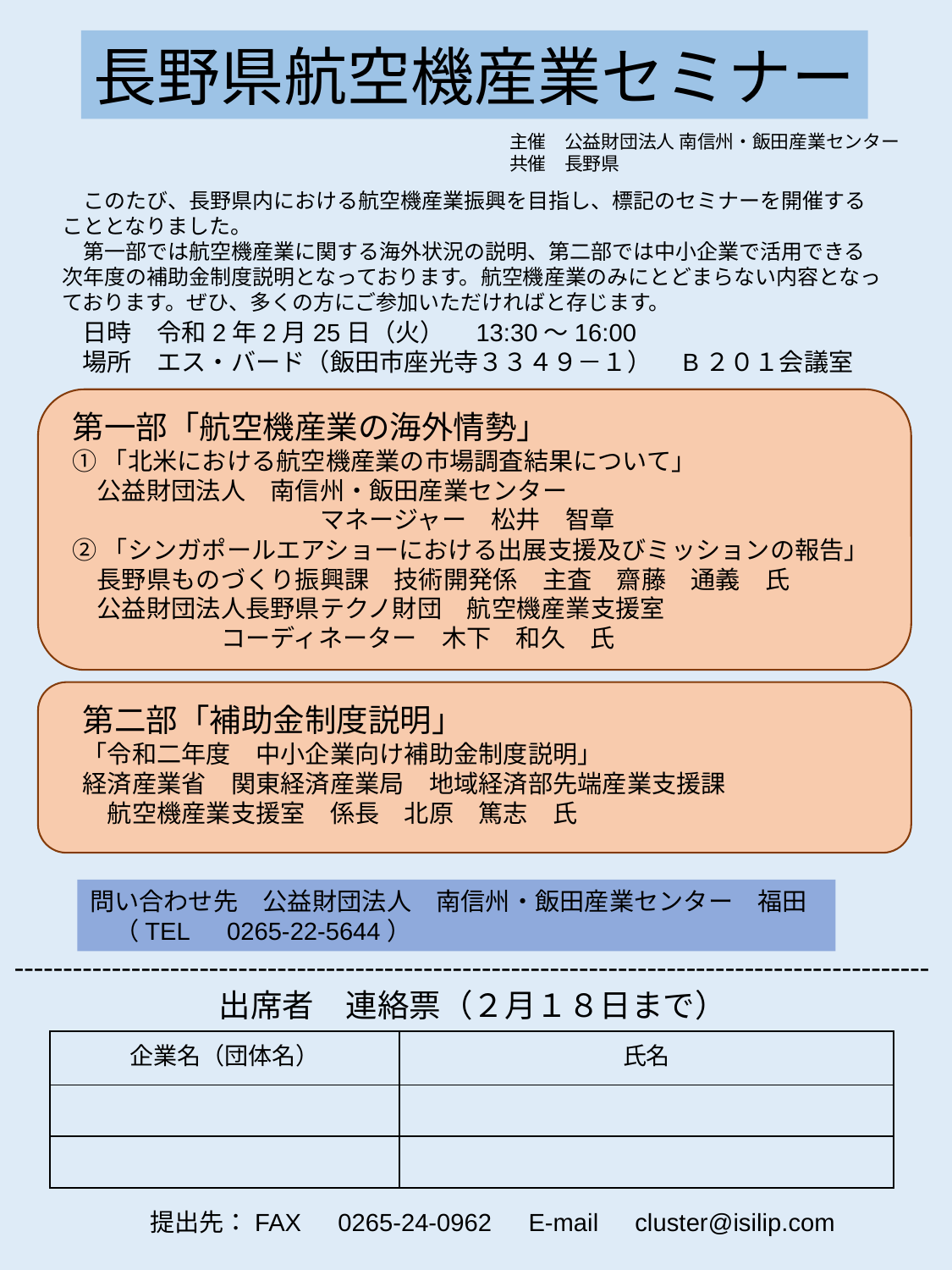

長野県航空機産業セミナー
主催　公益財団法人 南信州・飯田産業センター
共催　長野県
　このたび、長野県内における航空機産業振興を目指し、標記のセミナーを開催することとなりました。
　第一部では航空機産業に関する海外状況の説明、第二部では中小企業で活用できる次年度の補助金制度説明となっております。航空機産業のみにとどまらない内容となっております。ぜひ、多くの方にご参加いただければと存じます。
日時　令和2年2月25日（火）　13:30～16:00
場所　エス・バード（飯田市座光寺３３４９－１）　B２０１会議室

第一部「航空機産業の海外情勢」
①「北米における航空機産業の市場調査結果について」
　公益財団法人　南信州・飯田産業センター
　　　　　　　　　　マネージャー　松井　智章
②「シンガポールエアショーにおける出展支援及びミッションの報告」
　長野県ものづくり振興課　技術開発係　主査　齋藤　通義　氏
　公益財団法人長野県テクノ財団　航空機産業支援室
　　　　　　コーディネーター　木下　和久　氏

第二部「補助金制度説明」
「令和二年度　中小企業向け補助金制度説明」
経済産業省　関東経済産業局　地域経済部先端産業支援課
　航空機産業支援室　係長　北原　篤志　氏
問い合わせ先　公益財団法人　南信州・飯田産業センター　福田
　（TEL　0265-22-5644）
----------------------------------------------------------------------------------------------
出席者　連絡票（２月１８日まで）
| 企業名（団体名） | 氏名 |
| --- | --- |
|  |  |
|  |  |
提出先：FAX　0265-24-0962　E-mail　cluster@isilip.com